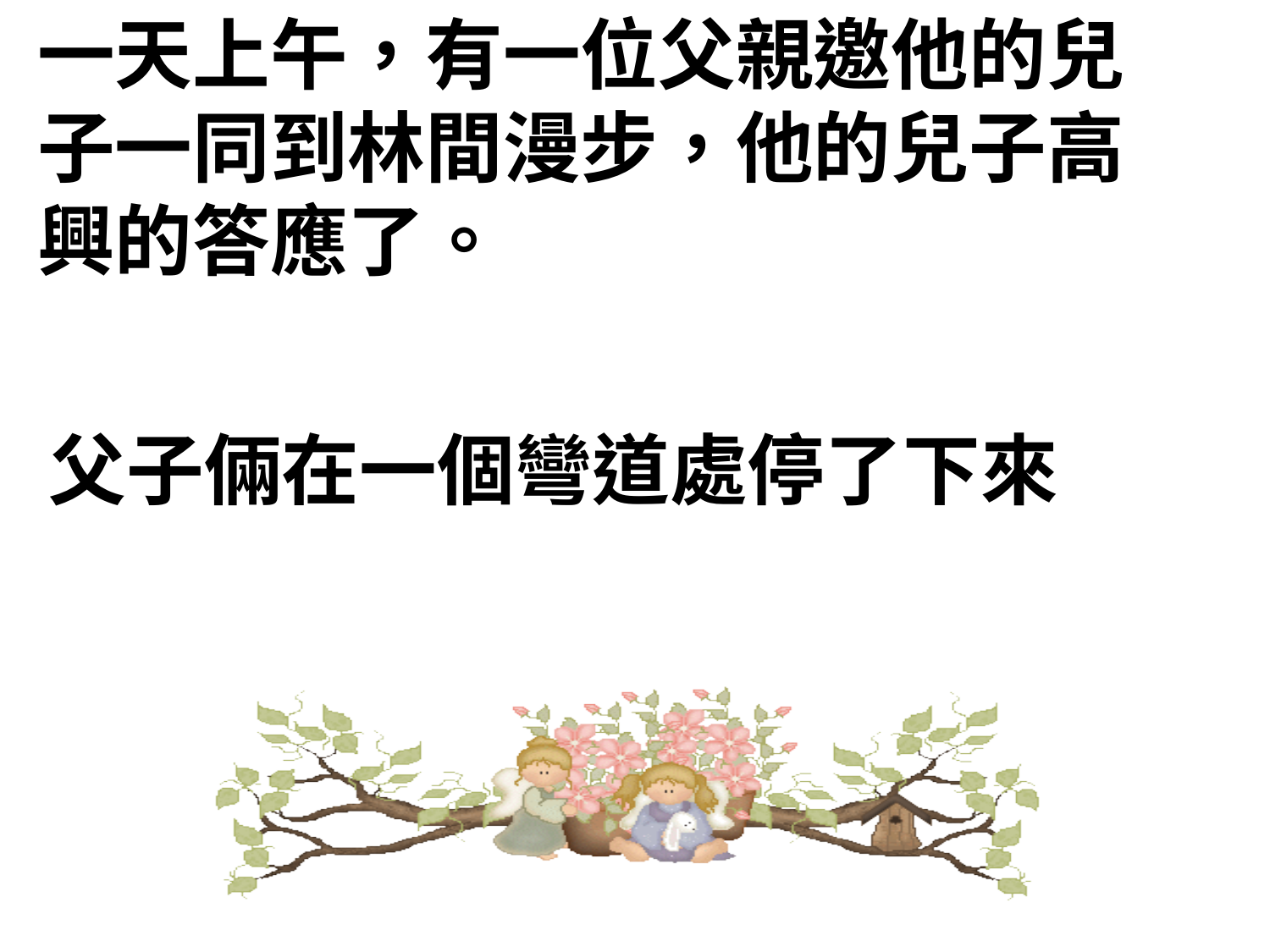

一天上午，有一位父親邀他的兒子一同到林間漫步，他的兒子高興的答應了。
#

 父子倆在一個彎道處停了下來